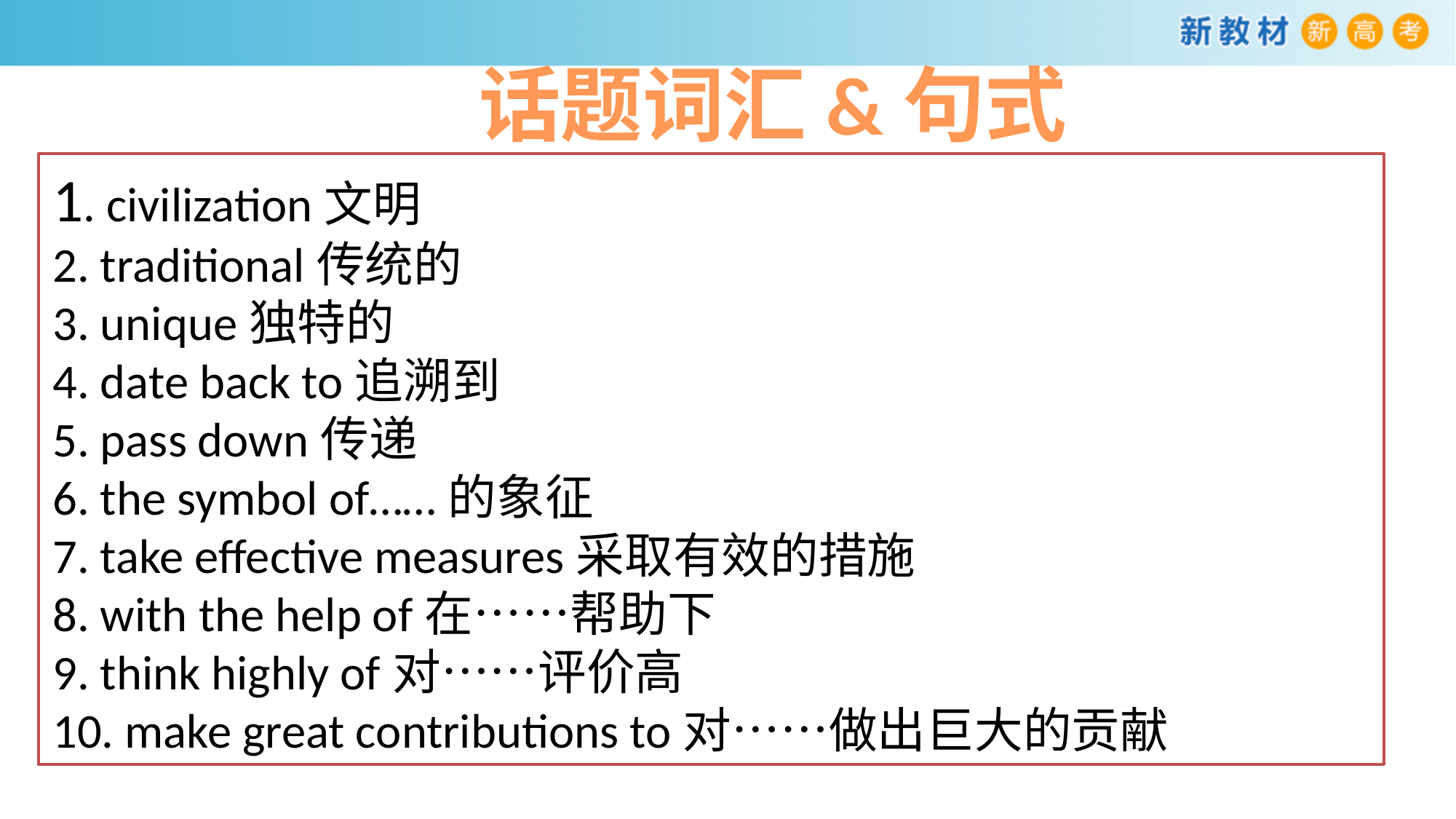

话题词汇&句式
1. civilization文明
2. traditional传统的
3. unique独特的
4. date back to追溯到
5. pass down传递
6. the symbol of……的象征
7. take effective measures采取有效的措施
8. with the help of在……帮助下
9. think highly of对……评价高
10. make great contributions to对……做出巨大的贡献